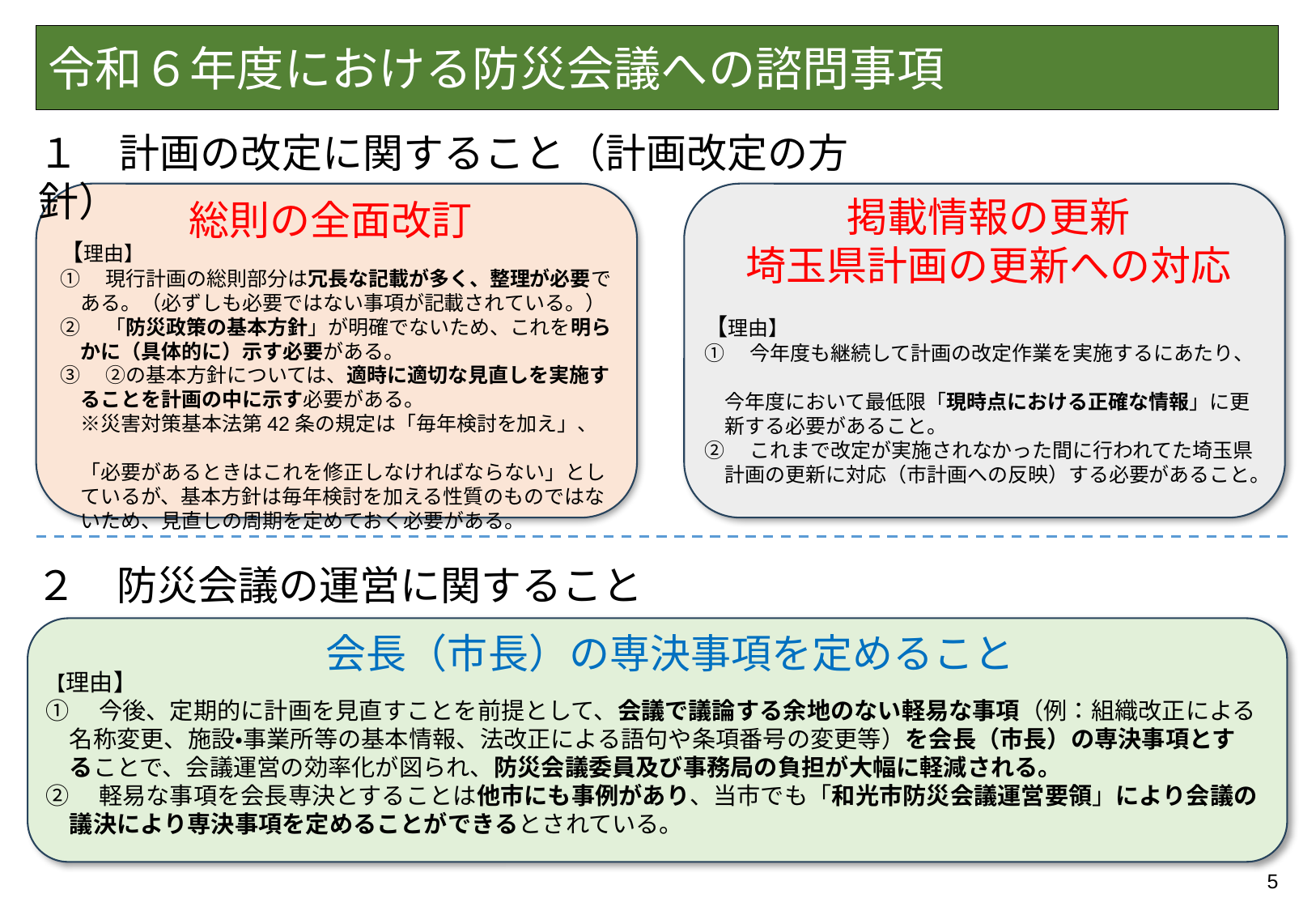

# 令和６年度における防災会議への諮問事項
１　計画の改定に関すること（計画改定の方針）

掲載情報の更新
埼玉県計画の更新への対応
総則の全面改訂
【理由】
①　現行計画の総則部分は冗長な記載が多く、整理が必要で
　ある。（必ずしも必要ではない事項が記載されている。）
②　「防災政策の基本方針」が明確でないため、これを明ら
　かに（具体的に）示す必要がある。
③　②の基本方針については、適時に適切な見直しを実施す
　ることを計画の中に示す必要がある。
　※災害対策基本法第42条の規定は「毎年検討を加え」、
　「必要があるときはこれを修正しなければならない」とし
　ているが、基本方針は毎年検討を加える性質のものではな
　いため、見直しの周期を定めておく必要がある。
【理由】
①　今年度も継続して計画の改定作業を実施するにあたり、
　今年度において最低限「現時点における正確な情報」に更
　新する必要があること。
②　これまで改定が実施されなかった間に行われてた埼玉県
　計画の更新に対応（市計画への反映）する必要があること。
２　防災会議の運営に関すること

会長（市長）の専決事項を定めること
【理由】
①　今後、定期的に計画を見直すことを前提として、会議で議論する余地のない軽易な事項（例：組織改正による
　名称変更、施設・事業所等の基本情報、法改正による語句や条項番号の変更等）を会長（市長）の専決事項とす
　ることで、会議運営の効率化が図られ、防災会議委員及び事務局の負担が大幅に軽減される。
②　軽易な事項を会長専決とすることは他市にも事例があり、当市でも「和光市防災会議運営要領」により会議の
　議決により専決事項を定めることができるとされている。
5